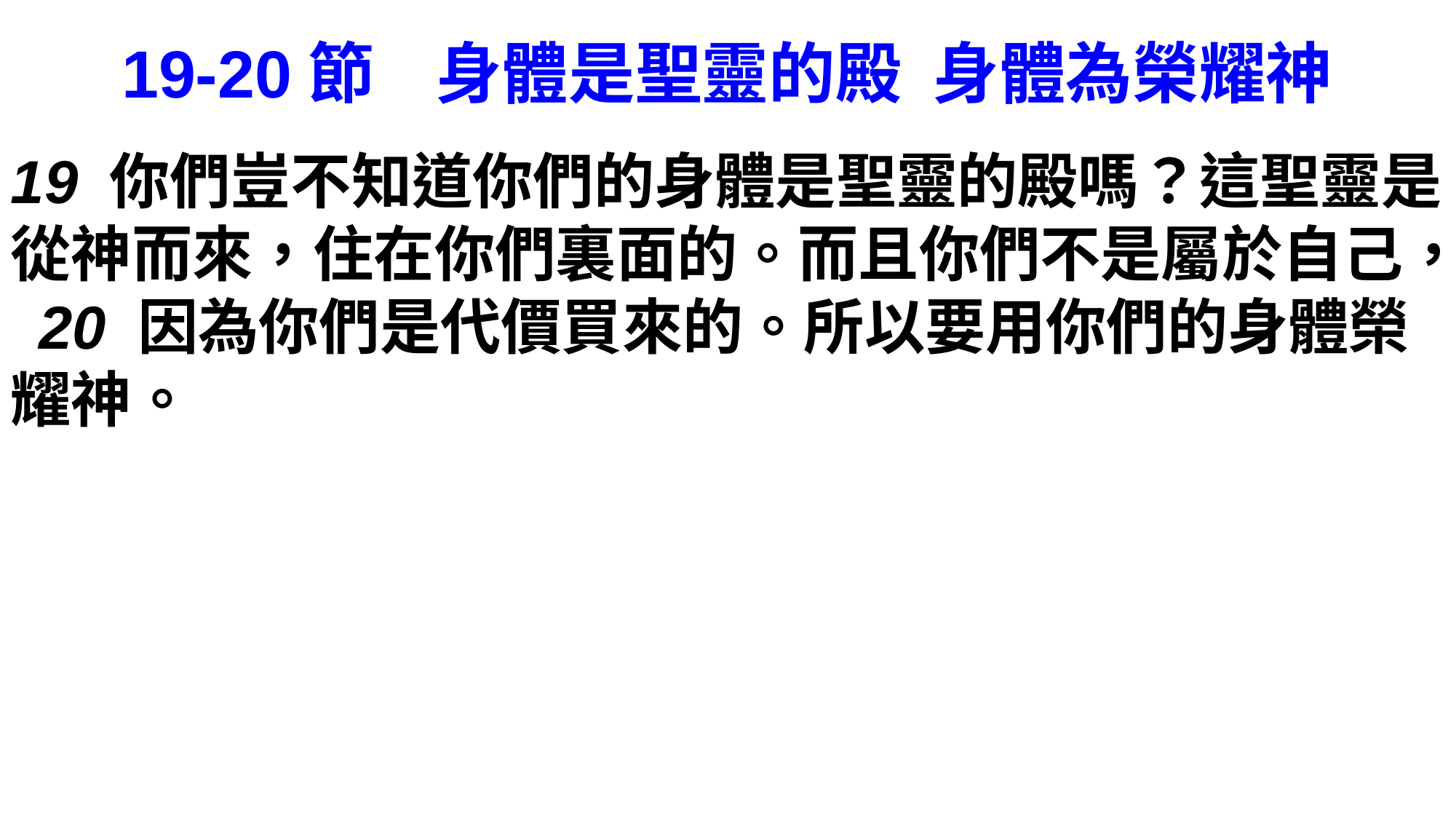

19-20節    身體是聖靈的殿  身體為榮耀神
19 你們豈不知道你們的身體是聖靈的殿嗎？這聖靈是從神而來，住在你們裏面的。而且你們不是屬於自己， 20 因為你們是代價買來的。所以要用你們的身體榮耀神。